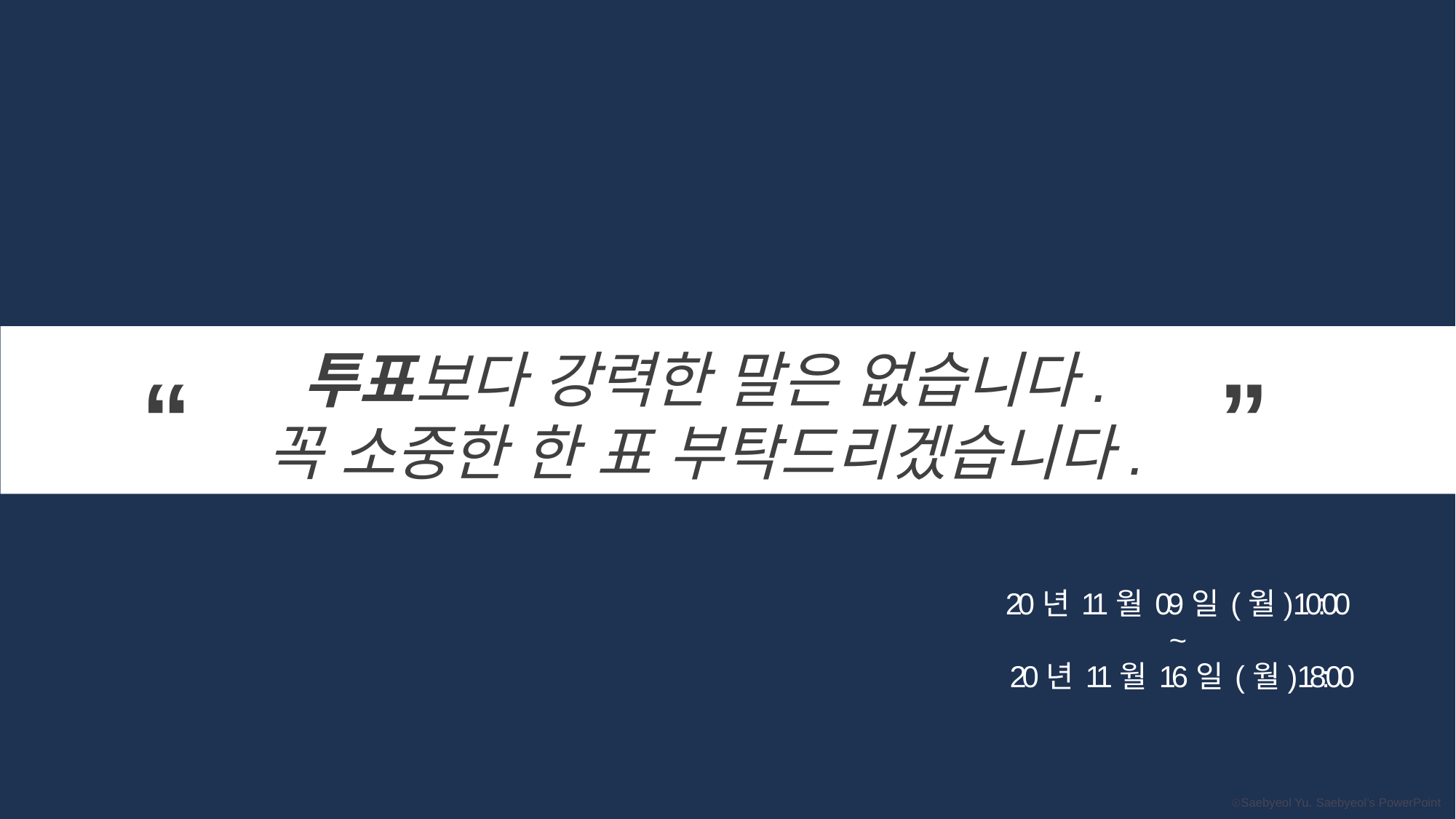

투표보다 강력한 말은 없습니다.
꼭 소중한 한 표 부탁드리겠습니다.
“                                     ”
20년 11월 09일 (월) 10:00
~
 20년 11월 16일 (월) 18:00